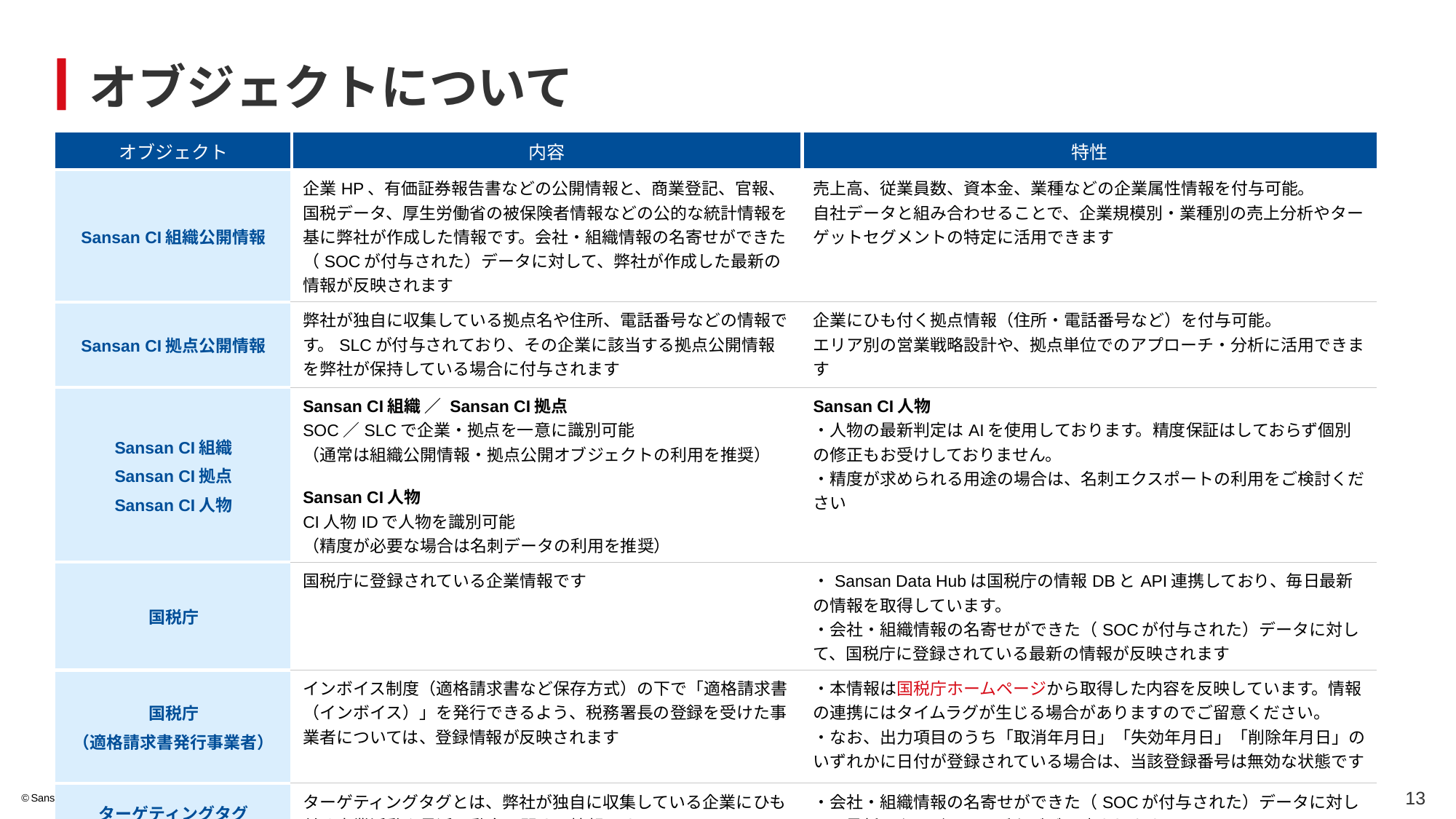

# オブジェクトについて
| オブジェクト | 内容 | 特性 |
| --- | --- | --- |
| Sansan CI組織公開情報 | 企業HP、有価証券報告書などの公開情報と、商業登記、官報、国税データ、厚生労働省の被保険者情報などの公的な統計情報を基に弊社が作成した情報です。会社・組織情報の名寄せができた（SOCが付与された）データに対して、弊社が作成した最新の情報が反映されます | 売上高、従業員数、資本金、業種などの企業属性情報を付与可能。 自社データと組み合わせることで、企業規模別・業種別の売上分析やターゲットセグメントの特定に活用できます |
| Sansan CI拠点公開情報 | 弊社が独自に収集している拠点名や住所、電話番号などの情報です。SLCが付与されており、その企業に該当する拠点公開情報を弊社が保持している場合に付与されます | 企業にひも付く拠点情報（住所・電話番号など）を付与可能。 エリア別の営業戦略設計や、拠点単位でのアプローチ・分析に活用できます |
| Sansan CI組織 Sansan CI拠点 Sansan CI人物 | Sansan CI組織 ／ Sansan CI拠点 SOC／SLCで企業・拠点を一意に識別可能 （通常は組織公開情報・拠点公開オブジェクトの利用を推奨） Sansan CI人物 CI人物IDで人物を識別可能 （精度が必要な場合は名刺データの利用を推奨） | Sansan CI人物 ・人物の最新判定はAIを使用しております。精度保証はしておらず個別の修正もお受けしておりません。 ・精度が求められる用途の場合は、名刺エクスポートの利用をご検討ください |
| 国税庁 | 国税庁に登録されている企業情報です | ・Sansan Data Hubは国税庁の情報DBとAPI連携しており、毎日最新の情報を取得しています。 ・会社・組織情報の名寄せができた（SOCが付与された）データに対して、国税庁に登録されている最新の情報が反映されます |
| 国税庁 （適格請求書発行事業者） | インボイス制度（適格請求書など保存方式）の下で「適格請求書（インボイス）」を発行できるよう、税務署長の登録を受けた事業者については、登録情報が反映されます | ・本情報は国税庁ホームページから取得した内容を反映しています。情報の連携にはタイムラグが生じる場合がありますのでご留意ください。 ・なお、出力項目のうち「取消年月日」「失効年月日」「削除年月日」のいずれかに日付が登録されている場合は、当該登録番号は無効な状態です |
| ターゲティングタグ | ターゲティングタグとは、弊社が独自に収集している企業にひも付く事業活動や最近の動向に関する情報です | ・会社・組織情報の名寄せができた（SOCが付与された）データに対して、最新のターゲティングタグが反映されます |